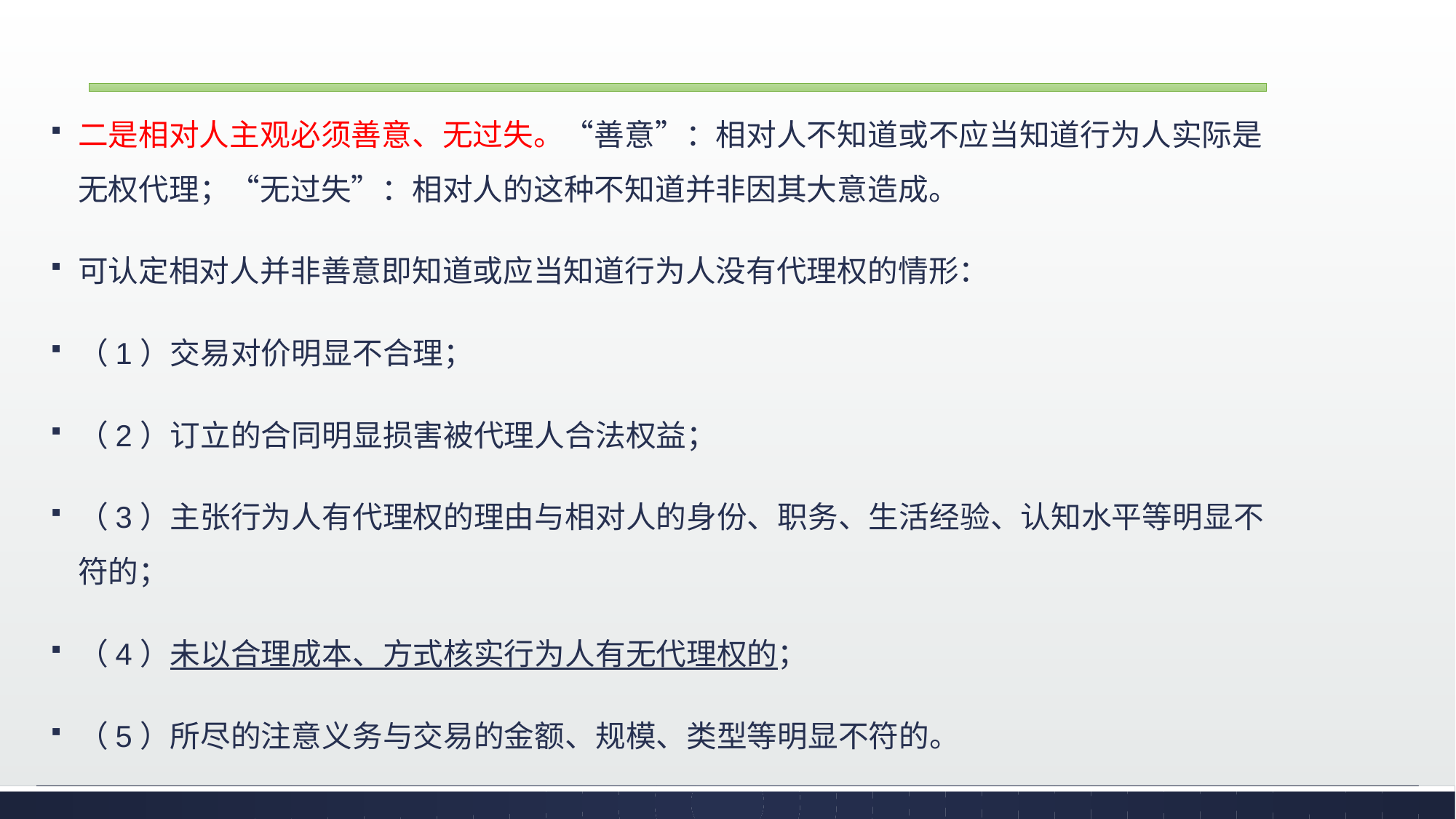

二是相对人主观必须善意、无过失。“善意”：相对人不知道或不应当知道行为人实际是无权代理；“无过失”：相对人的这种不知道并非因其大意造成。
可认定相对人并非善意即知道或应当知道行为人没有代理权的情形：
（1）交易对价明显不合理；
（2）订立的合同明显损害被代理人合法权益；
（3）主张行为人有代理权的理由与相对人的身份、职务、生活经验、认知水平等明显不符的；
（4）未以合理成本、方式核实行为人有无代理权的；
（5）所尽的注意义务与交易的金额、规模、类型等明显不符的。